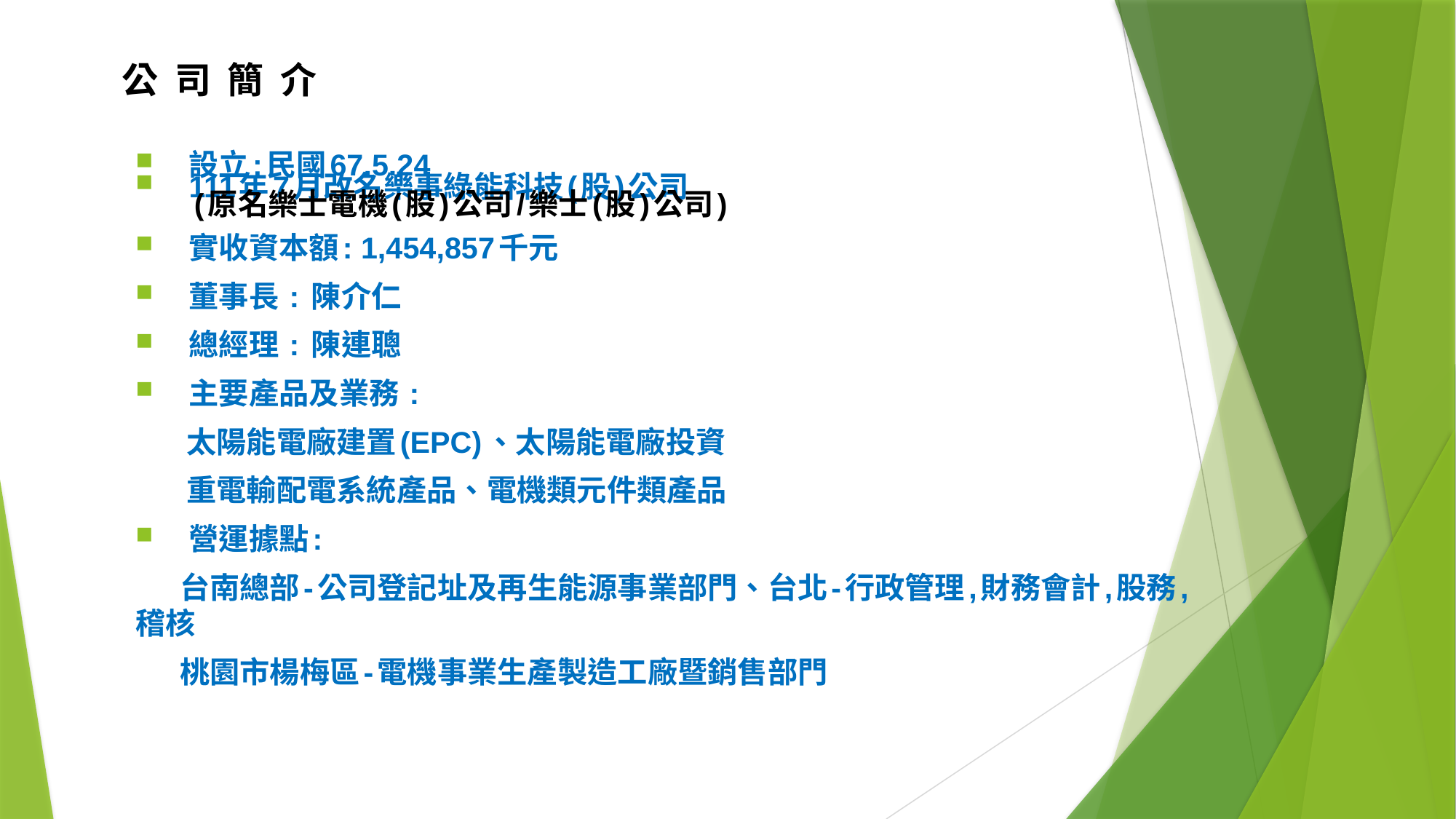

# 公  司  簡  介
設立:民國67.5.24
111年7月改名樂事綠能科技(股)公司
       (原名樂士電機(股)公司/樂士(股)公司)
實收資本額: 1,454,857千元
董事長 : 陳介仁
總經理 : 陳連聰
主要產品及業務 :
       太陽能電廠建置(EPC)、太陽能電廠投資
       重電輸配電系統產品、電機類元件類產品
營運據點:
      台南總部-公司登記址及再生能源事業部門、台北-行政管理,財務會計,股務,稽核
      桃園市楊梅區-電機事業生產製造工廠暨銷售部門